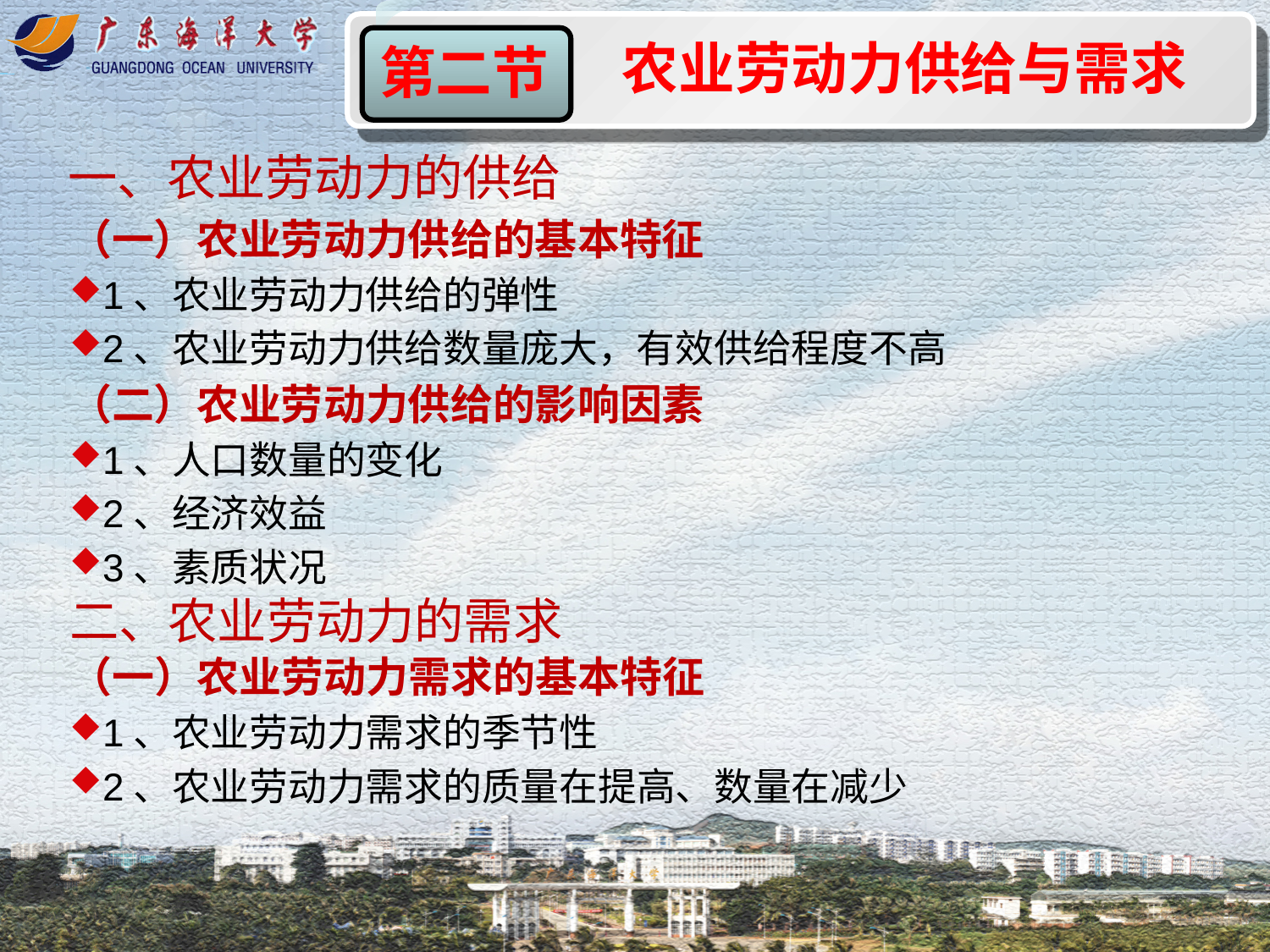

农业劳动力供给与需求

第二节
一、农业劳动力的供给
（一）农业劳动力供给的基本特征
1、农业劳动力供给的弹性
2、农业劳动力供给数量庞大，有效供给程度不高
（二）农业劳动力供给的影响因素
1、人口数量的变化
2、经济效益
3、素质状况
二、农业劳动力的需求
（一）农业劳动力需求的基本特征
1、农业劳动力需求的季节性
2、农业劳动力需求的质量在提高、数量在减少